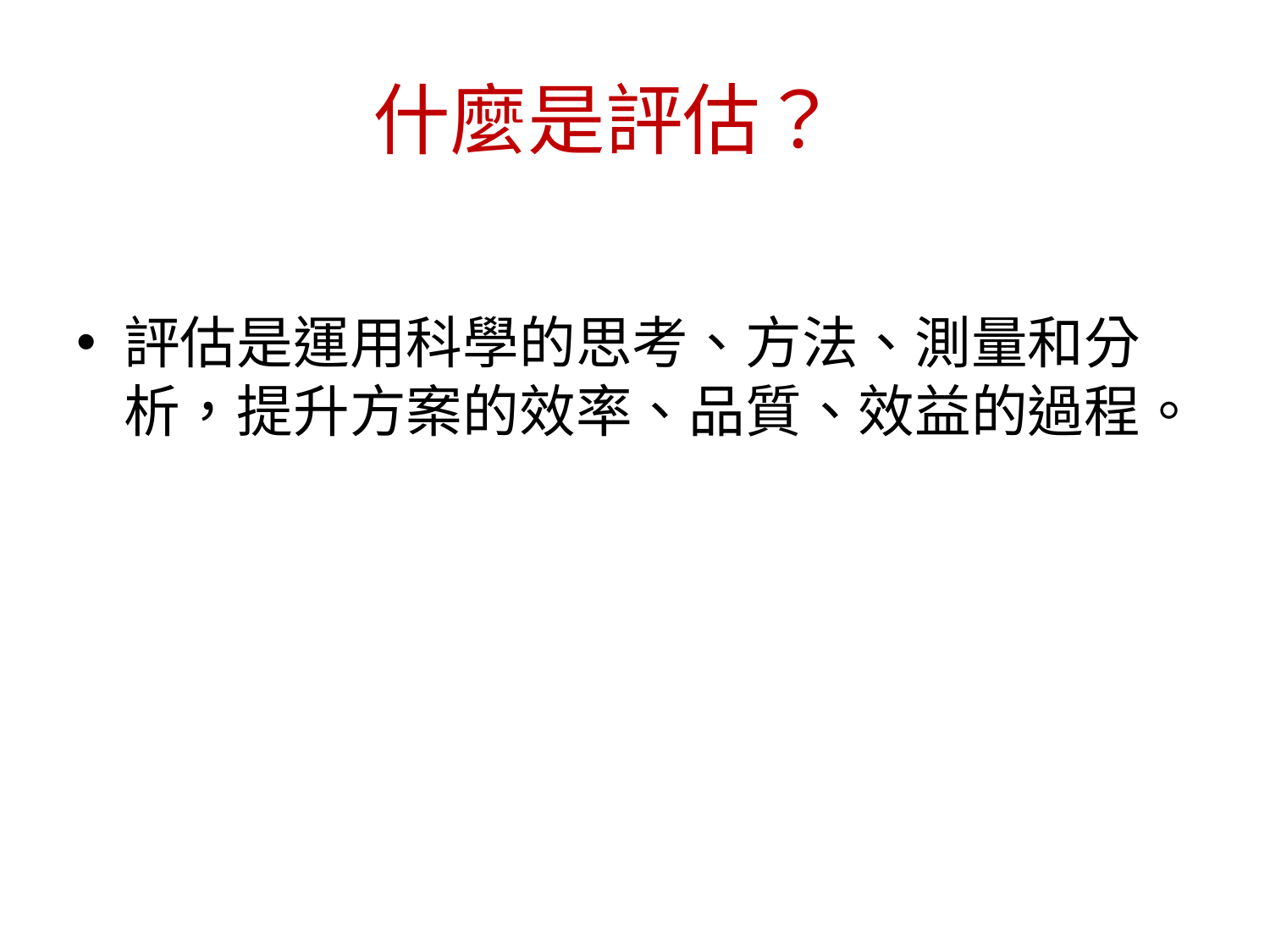

# 什麼是評估？

評估是運用科學的思考、方法、測量和分析，提升方案的效率、品質、效益的過程。